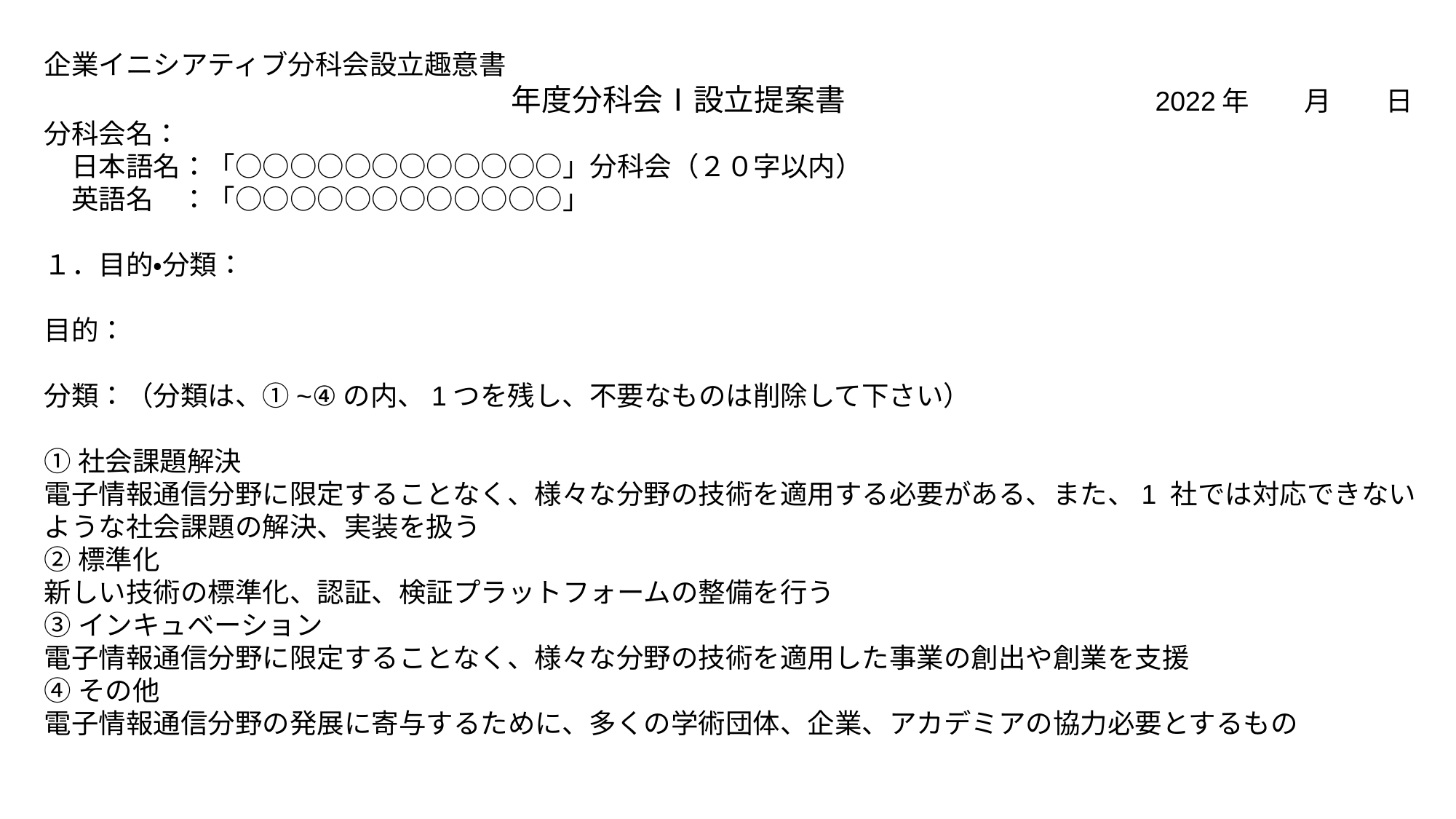

企業イニシアティブ分科会設立趣意書
　　　　　　　　　　　　　年度分科会Ⅰ設立提案書　　　　　　　　　　　2022年　　月　　日
分科会名：
　日本語名：「○○○○○○○○○○○○」分科会（２０字以内）
　英語名　：「○○○○○○○○○○○○」

１．目的・分類：

目的：

分類：（分類は、①~④の内、1つを残し、不要なものは削除して下さい）
①社会課題解決
電子情報通信分野に限定することなく、様々な分野の技術を適用する必要がある、また、1 社では対応できないような社会課題の解決、実装を扱う
②標準化
新しい技術の標準化、認証、検証プラットフォームの整備を行う
③インキュベーション
電子情報通信分野に限定することなく、様々な分野の技術を適用した事業の創出や創業を支援
④その他
電子情報通信分野の発展に寄与するために、多くの学術団体、企業、アカデミアの協力必要とするもの